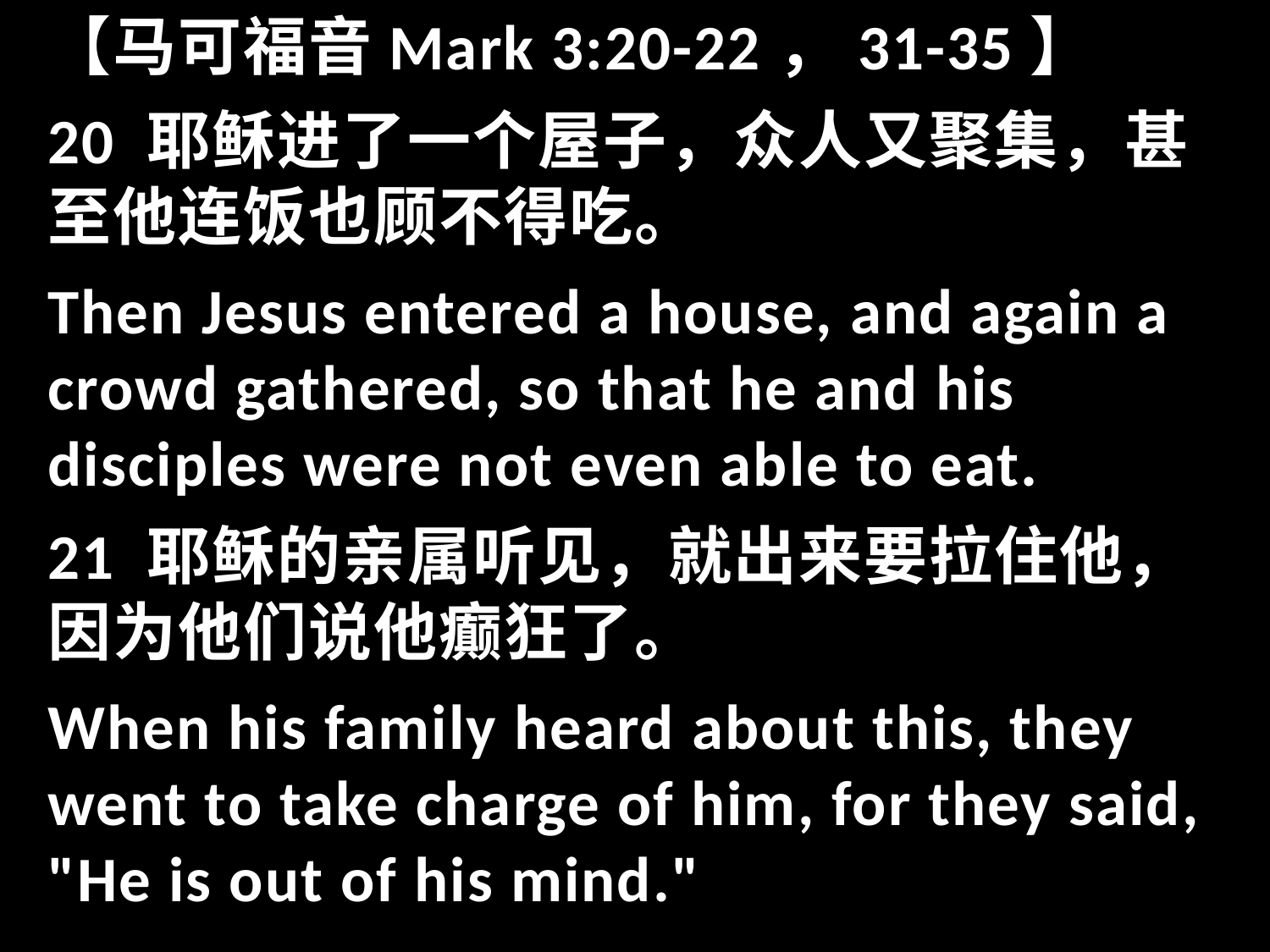

【马可福音Mark 3:20-22，31-35】
20 耶稣进了一个屋子，众人又聚集，甚至他连饭也顾不得吃。
Then Jesus entered a house, and again a crowd gathered, so that he and his disciples were not even able to eat.
21 耶稣的亲属听见，就出来要拉住他，因为他们说他癫狂了。
When his family heard about this, they went to take charge of him, for they said, "He is out of his mind."